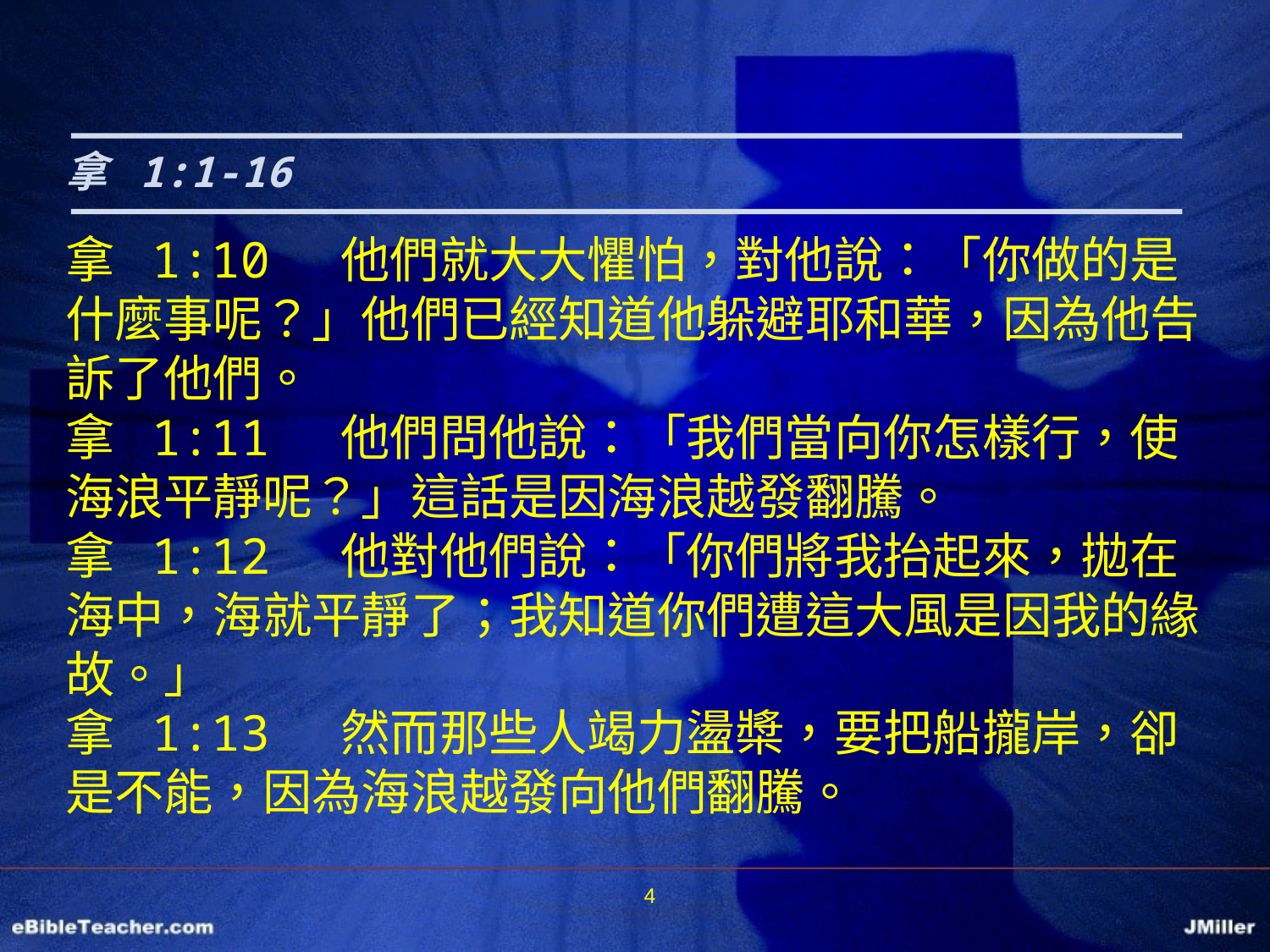

拿 1:1-16
拿 1:10  他們就大大懼怕，對他說：「你做的是什麼事呢？」他們已經知道他躲避耶和華，因為他告訴了他們。
拿 1:11  他們問他說：「我們當向你怎樣行，使海浪平靜呢？」這話是因海浪越發翻騰。
拿 1:12  他對他們說：「你們將我抬起來，拋在海中，海就平靜了；我知道你們遭這大風是因我的緣故。」
拿 1:13  然而那些人竭力盪槳，要把船攏岸，卻是不能，因為海浪越發向他們翻騰。